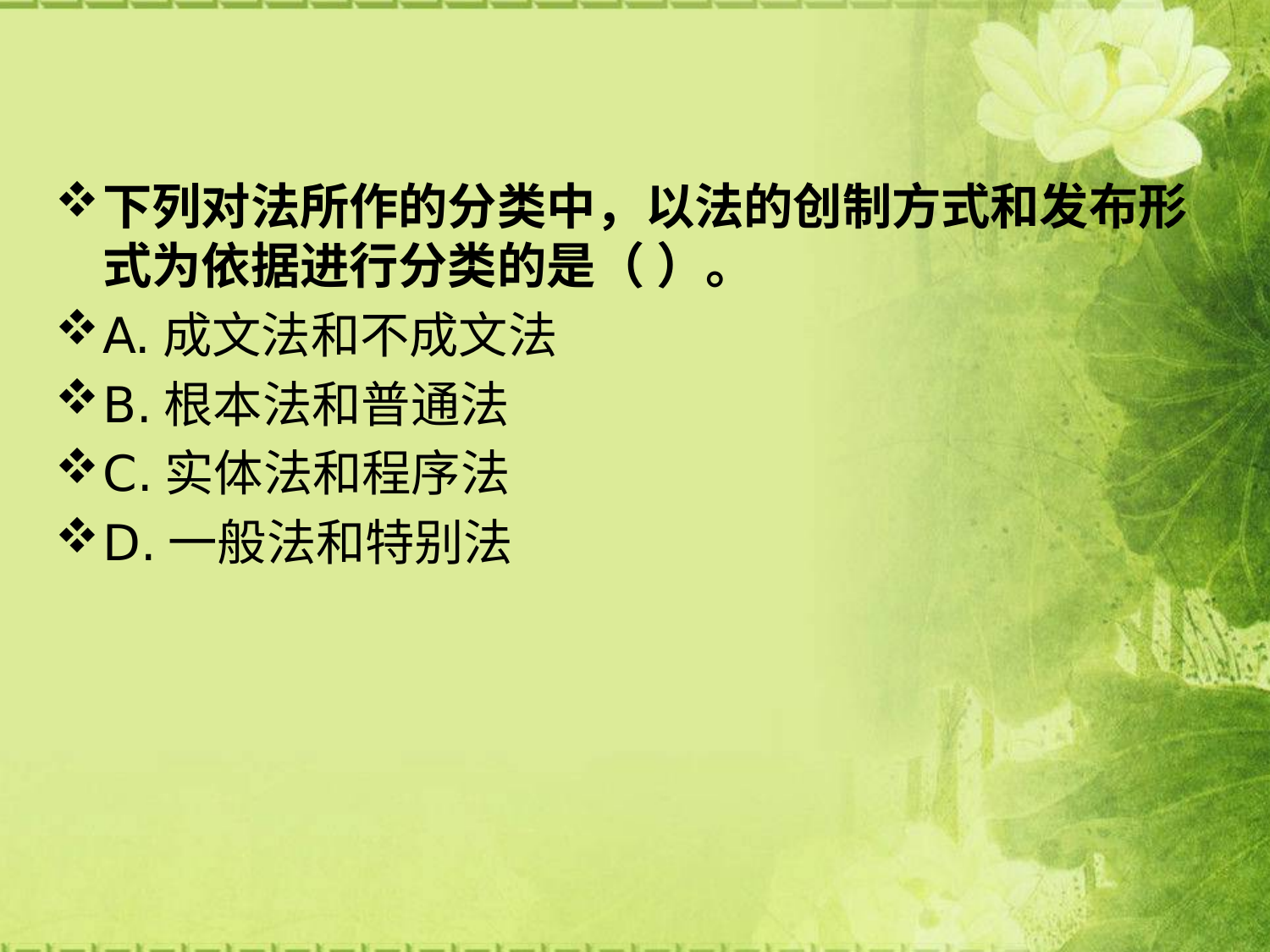

#
下列对法所作的分类中，以法的创制方式和发布形式为依据进行分类的是（ ）。
A.成文法和不成文法
B.根本法和普通法
C.实体法和程序法
D.一般法和特别法